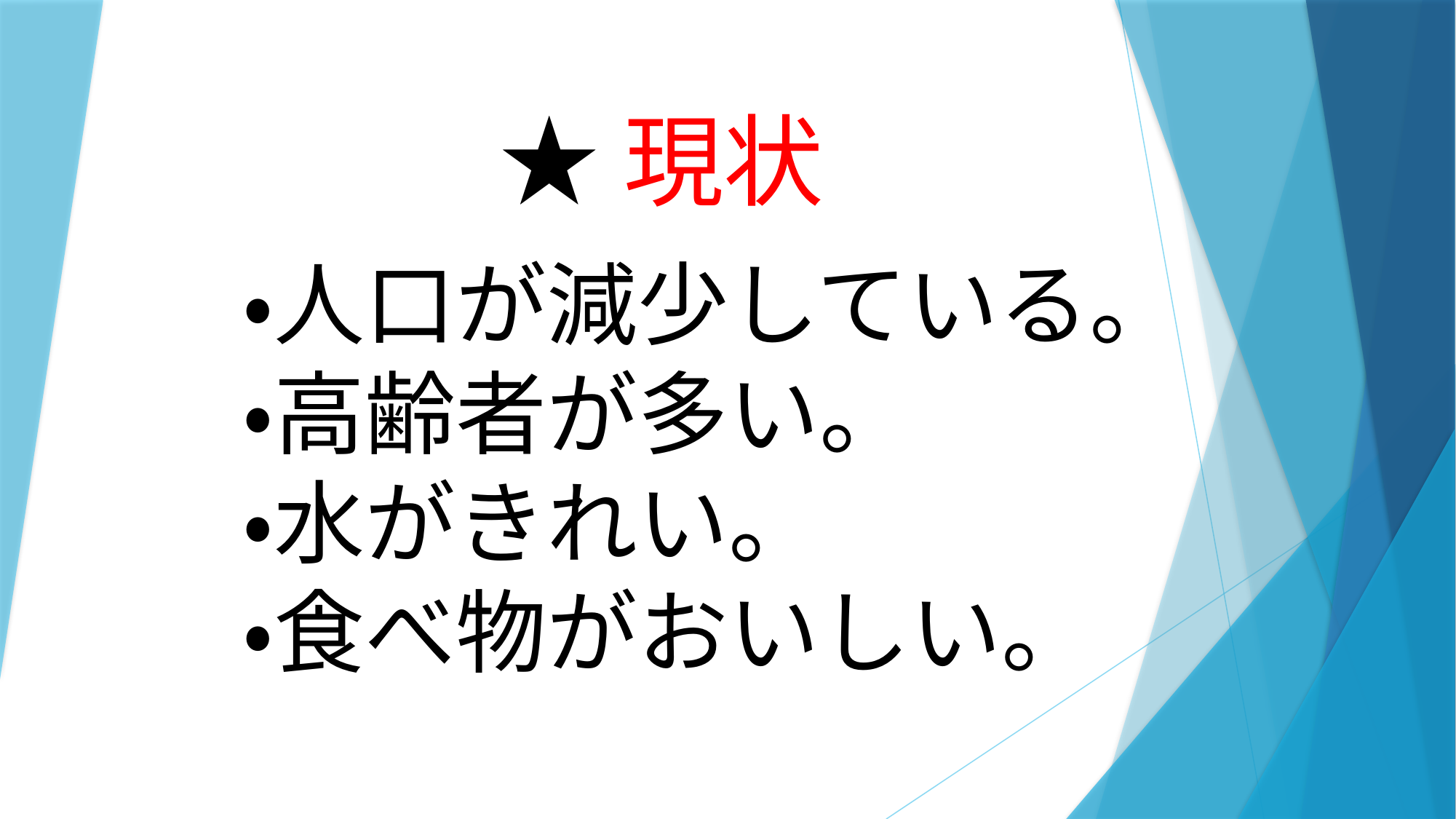

★現状
・人口が減少している。
・高齢者が多い。
・水がきれい。
・食べ物がおいしい。